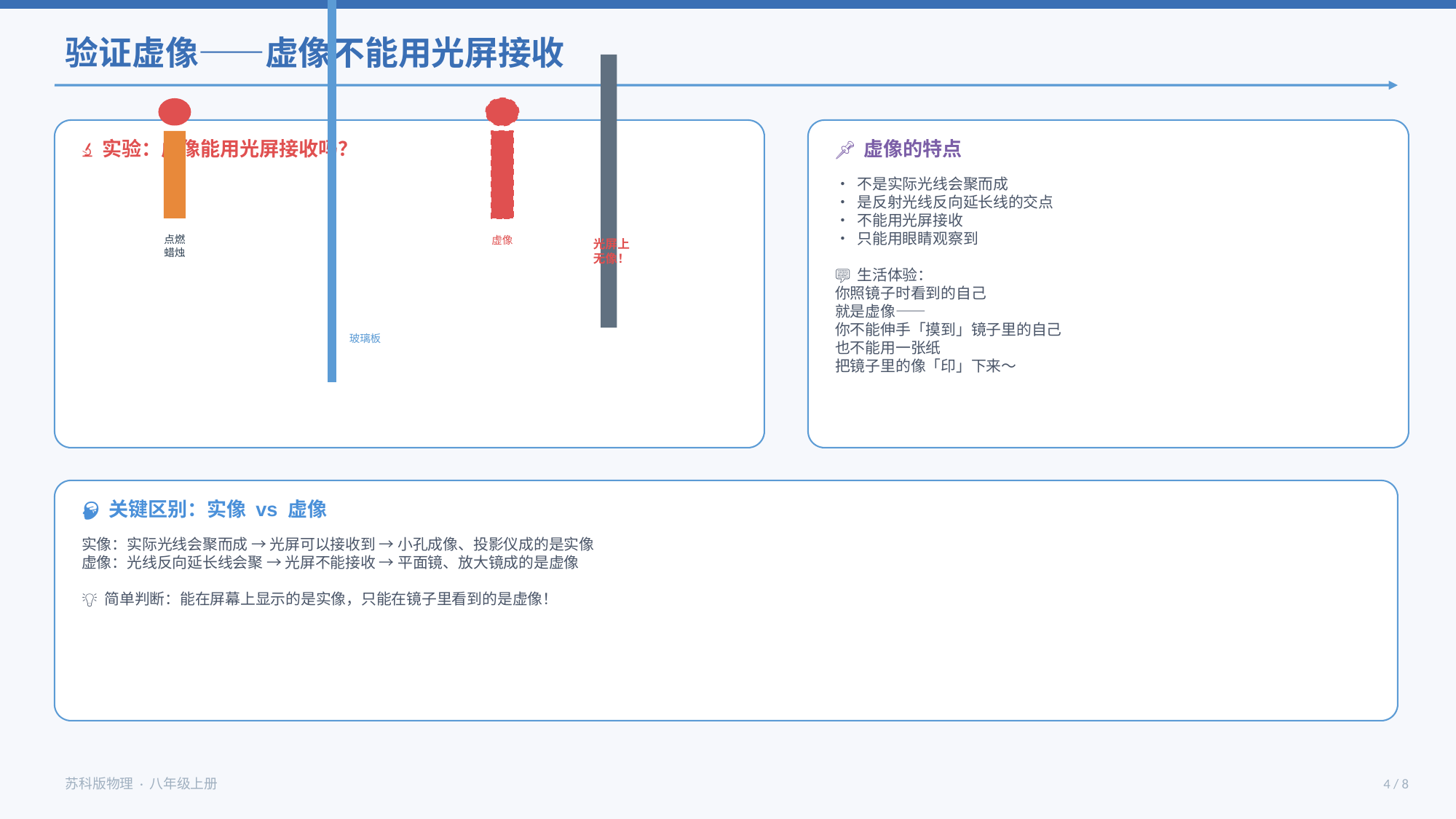

验证虚像——虚像不能用光屏接收

🔬 实验：虚像能用光屏接收吗？
📌 虚像的特点

• 不是实际光线会聚而成
• 是反射光线反向延长线的交点
• 不能用光屏接收
• 只能用眼睛观察到

💬 生活体验：
你照镜子时看到的自己
就是虚像——
你不能伸手「摸到」镜子里的自己
也不能用一张纸
把镜子里的像「印」下来～
点燃
蜡烛
虚像
光屏上
无像！
玻璃板

🧠 关键区别：实像 vs 虚像
实像：实际光线会聚而成 → 光屏可以接收到 → 小孔成像、投影仪成的是实像
虚像：光线反向延长线会聚 → 光屏不能接收 → 平面镜、放大镜成的是虚像

💡 简单判断：能在屏幕上显示的是实像，只能在镜子里看到的是虚像！
苏科版物理 · 八年级上册
4 / 8